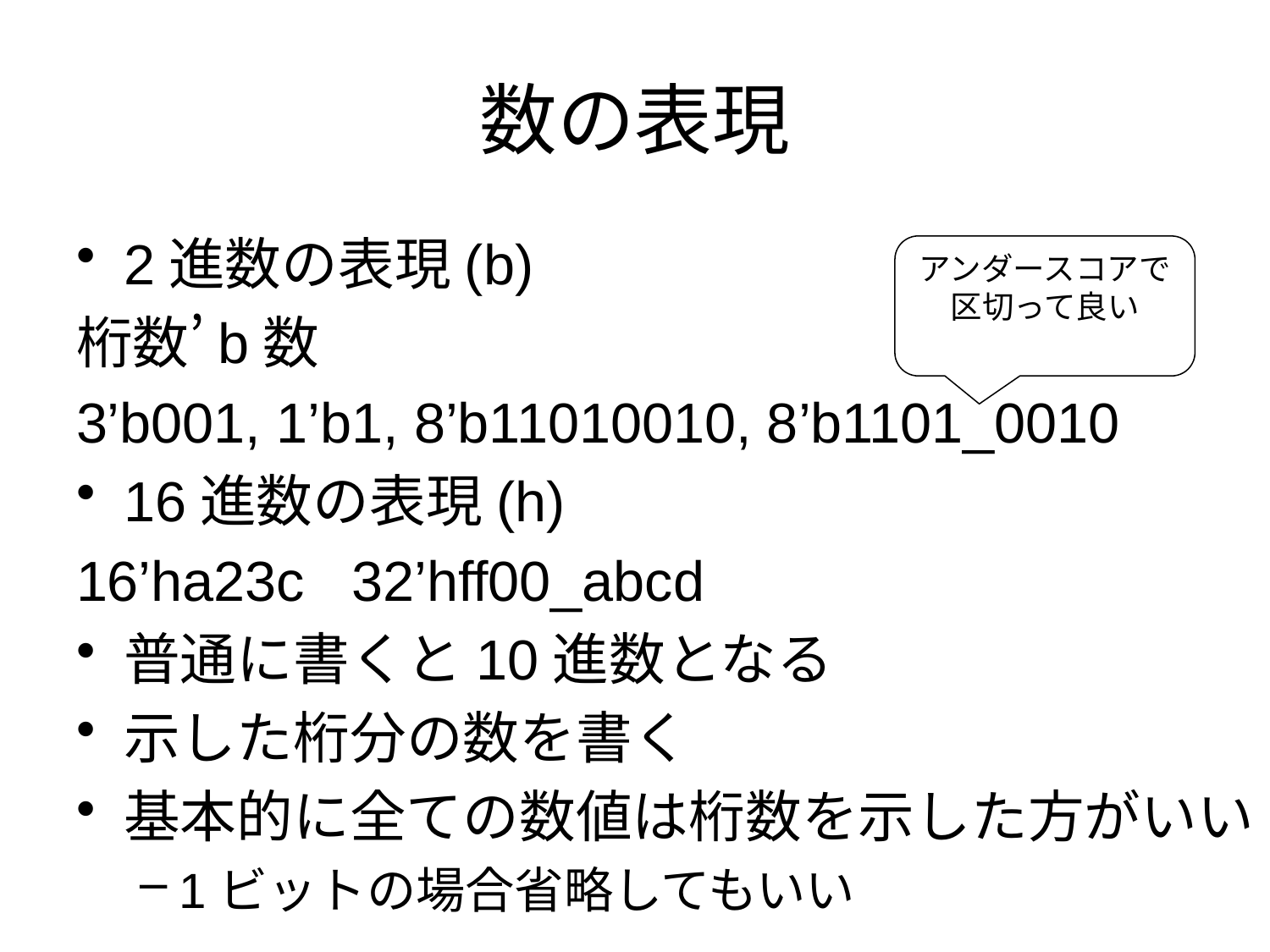

# 数の表現
2進数の表現(b)
桁数’b数
3’b001, 1’b1, 8’b11010010, 8’b1101_0010
16進数の表現(h)
16’ha23c   32’hff00_abcd
普通に書くと10進数となる
示した桁分の数を書く
基本的に全ての数値は桁数を示した方がいい
1ビットの場合省略してもいい
アンダースコアで区切って良い